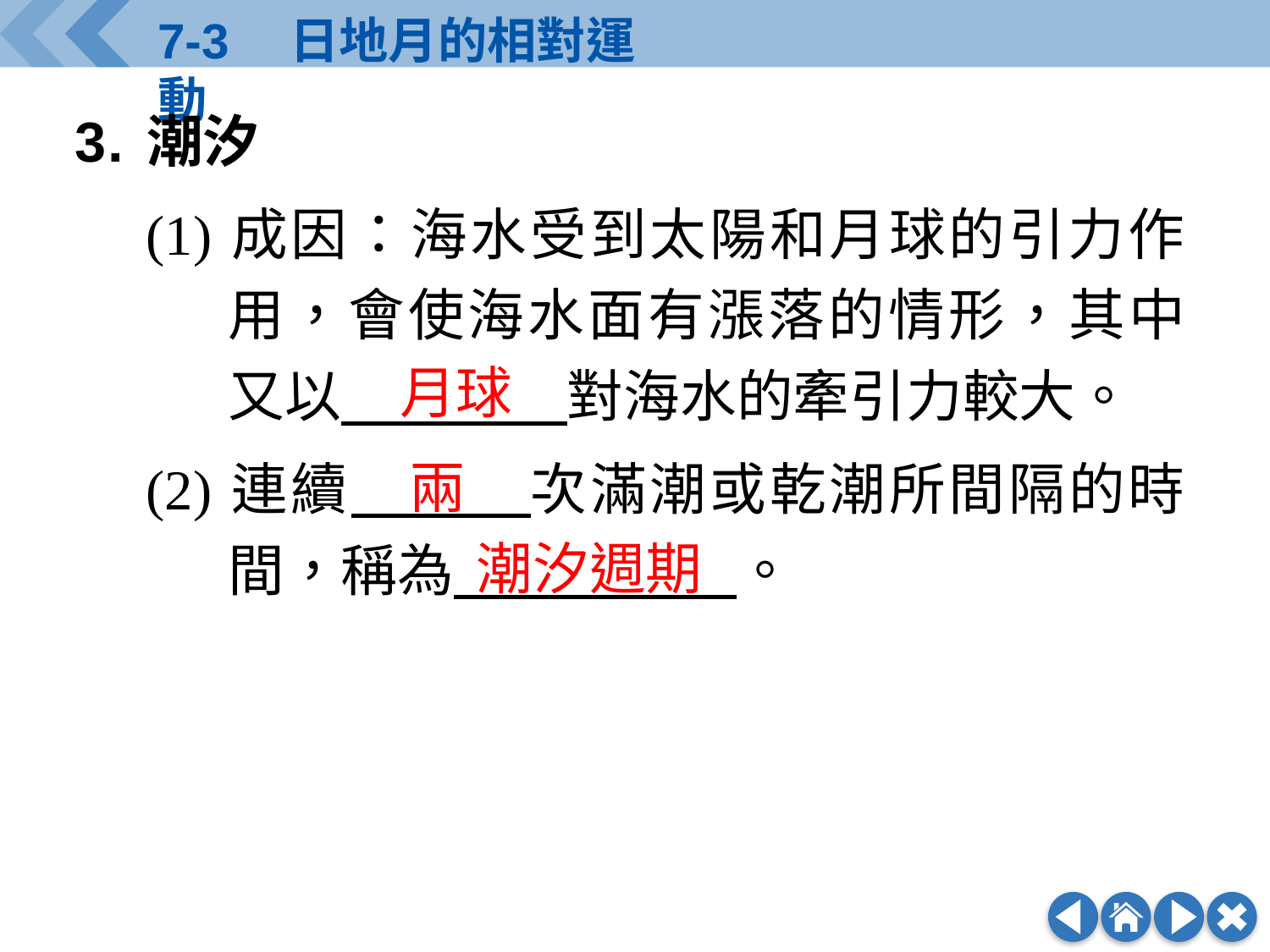

潮汐
(1)	成因：海水受到太陽和月球的引力作用，會使海水面有漲落的情形，其中又以　　　　對海水的牽引力較大。
(2)	連續　　　次滿潮或乾潮所間隔的時間，稱為　　　　　。
月球
兩
潮汐週期